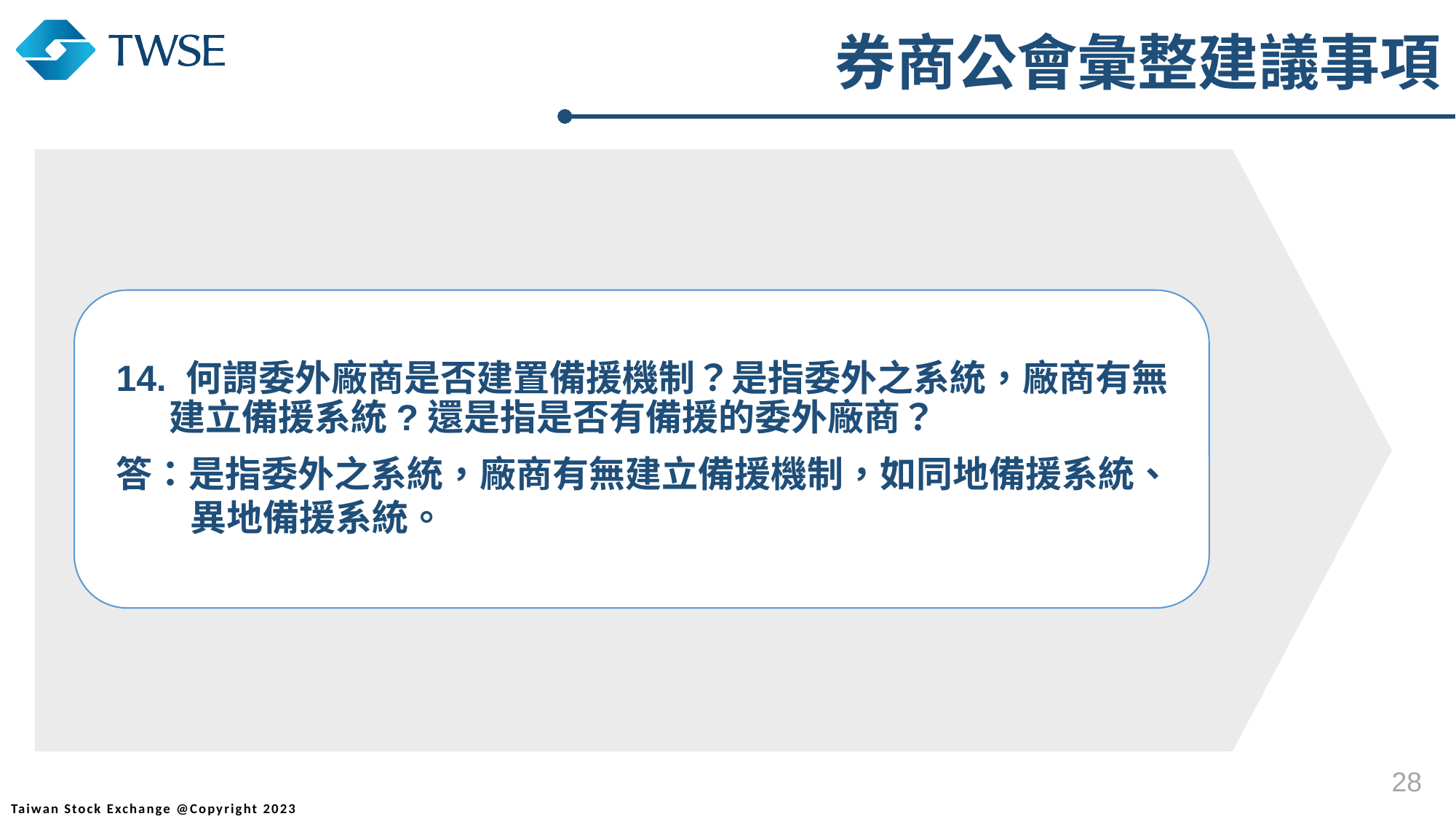

券商公會彙整建議事項

14. 何謂委外廠商是否建置備援機制？是指委外之系統，廠商有無建立備援系統?還是指是否有備援的委外廠商？
答：是指委外之系統，廠商有無建立備援機制，如同地備援系統、異地備援系統。
28